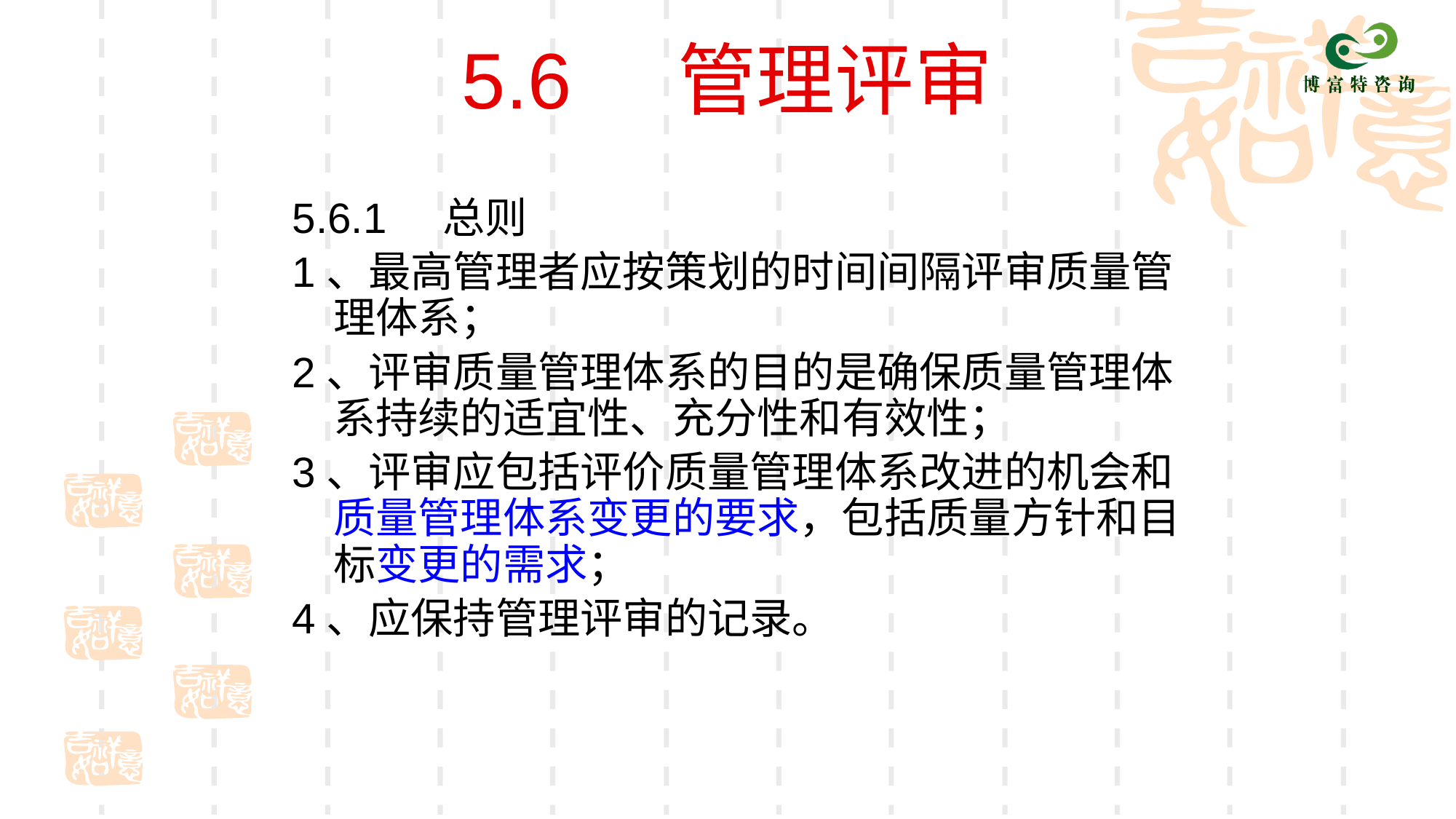

# 5.6    管理评审
5.6.1	总则
1、最高管理者应按策划的时间间隔评审质量管理体系；
2、评审质量管理体系的目的是确保质量管理体系持续的适宜性、充分性和有效性；
3、评审应包括评价质量管理体系改进的机会和质量管理体系变更的要求，包括质量方针和目标变更的需求；
4、应保持管理评审的记录。